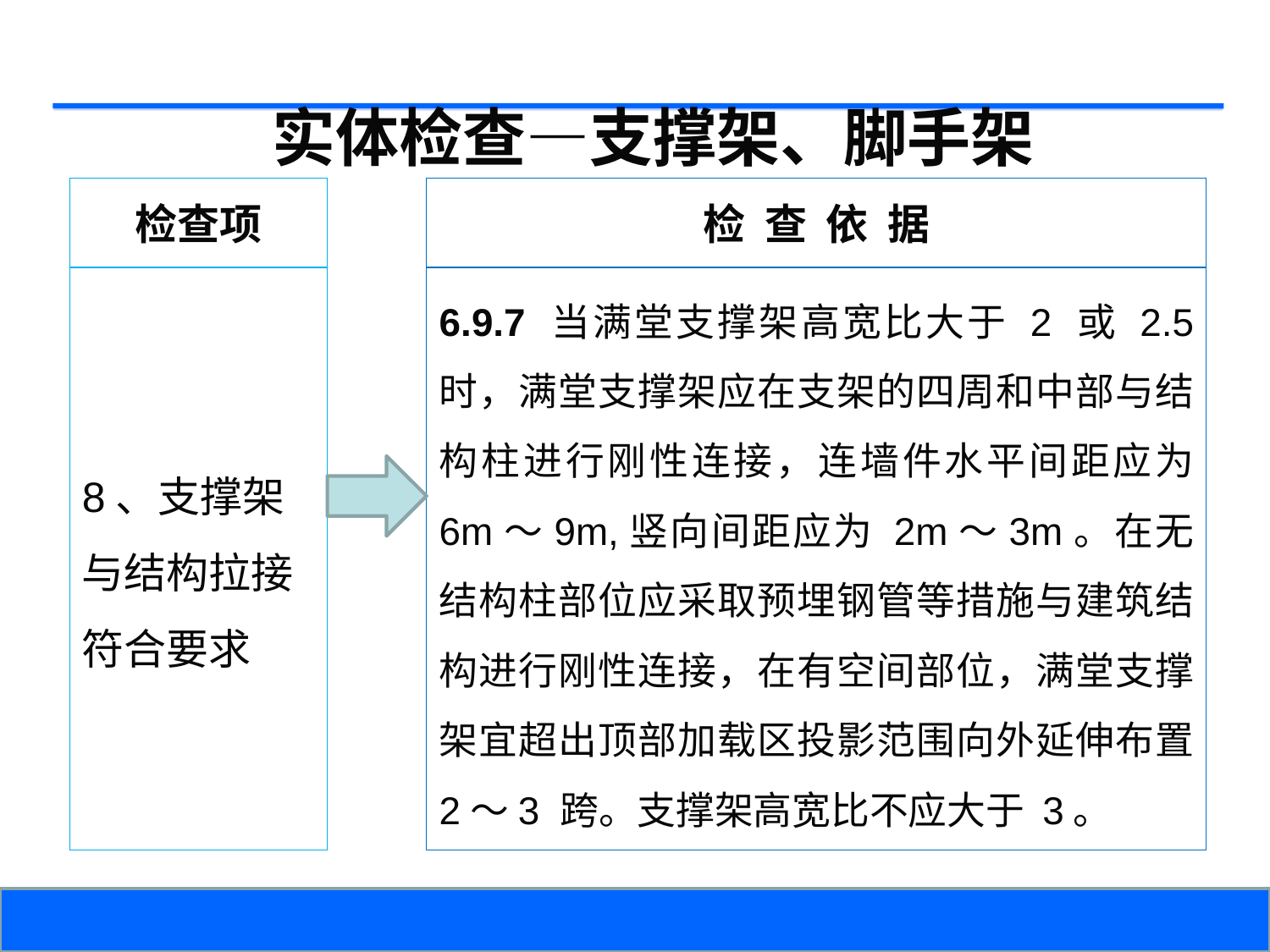

实体检查—支撑架、脚手架
检查项
检  查  依  据
8、支撑架与结构拉接符合要求
6.9.7 当满堂支撑架高宽比大于 2 或 2.5 时，满堂支撑架应在支架的四周和中部与结构柱进行刚性连接，连墙件水平间距应为 6m～9m,竖向间距应为 2m～3m。在无结构柱部位应采取预埋钢管等措施与建筑结构进行刚性连接，在有空间部位，满堂支撑架宜超出顶部加载区投影范围向外延伸布置 2～3 跨。支撑架高宽比不应大于 3。